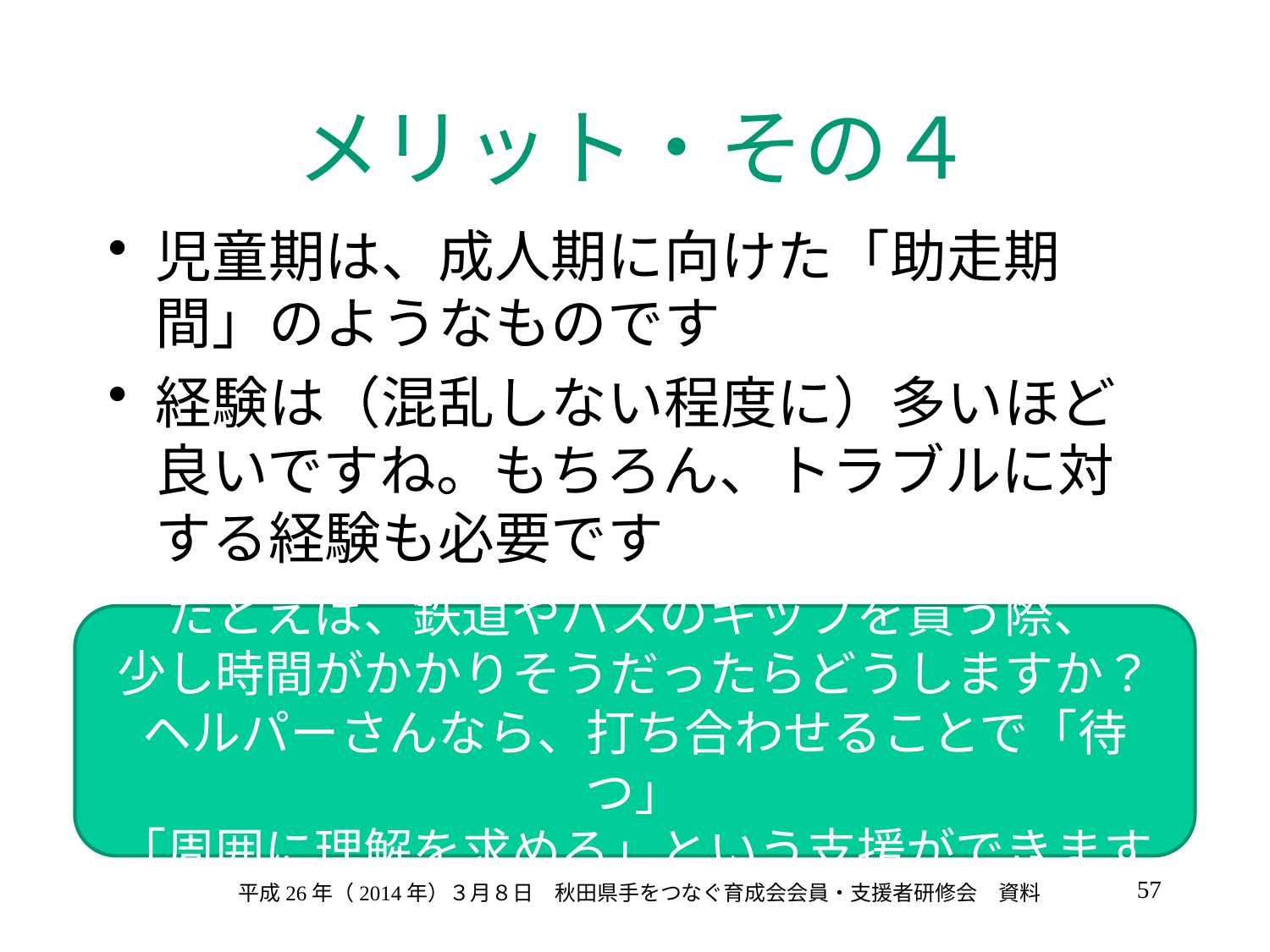

# メリット・その４
児童期は、成人期に向けた「助走期間」のようなものです
経験は（混乱しない程度に）多いほど良いですね。もちろん、トラブルに対する経験も必要です
たとえば、鉄道やバスのキップを買う際、
少し時間がかかりそうだったらどうしますか？
ヘルパーさんなら、打ち合わせることで「待つ」
「周囲に理解を求める」という支援ができます
57